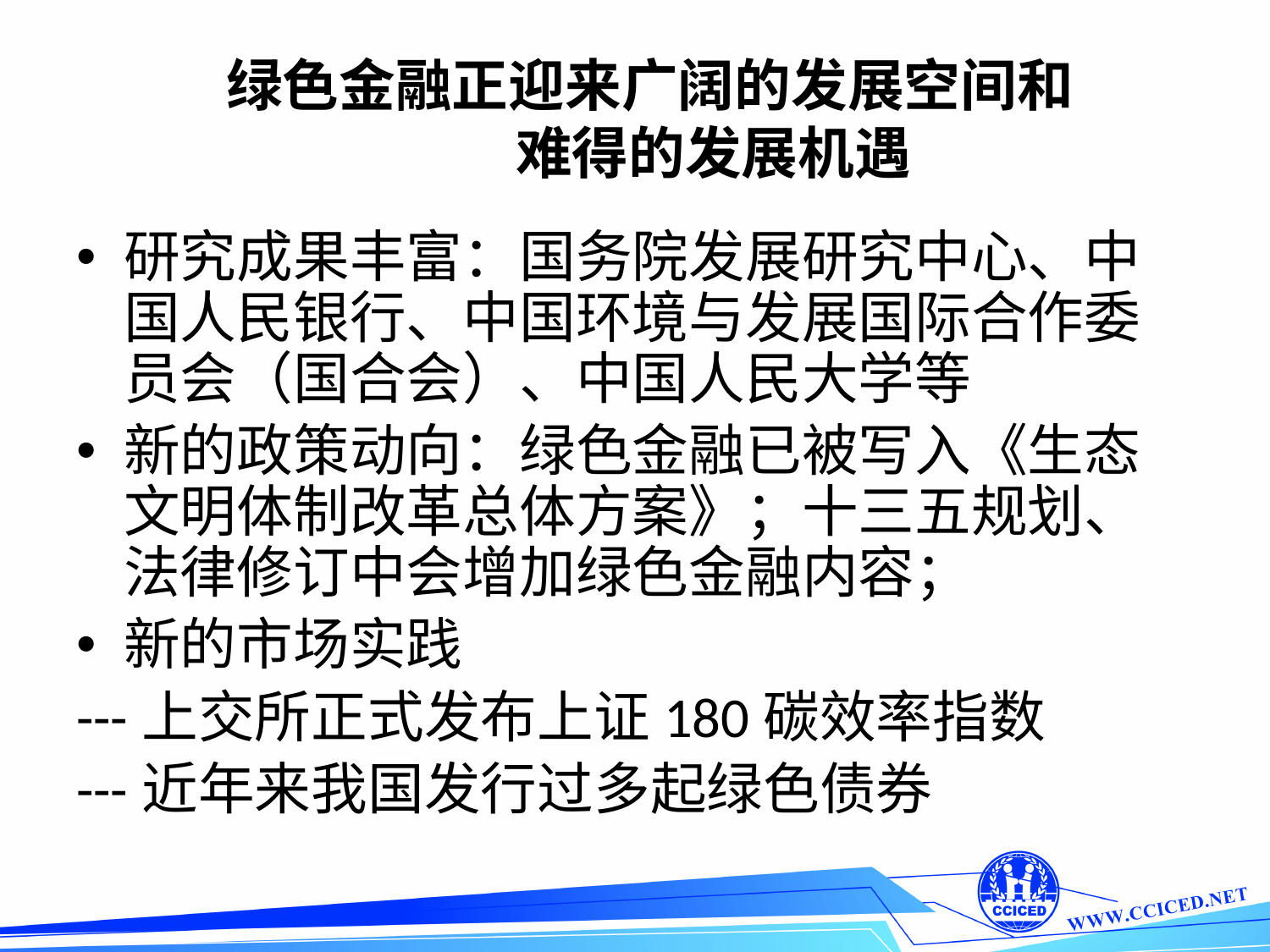

# 绿色金融正迎来广阔的发展空间和 难得的发展机遇
研究成果丰富：国务院发展研究中心、中国人民银行、中国环境与发展国际合作委员会（国合会）、中国人民大学等
新的政策动向：绿色金融已被写入《生态文明体制改革总体方案》；十三五规划、法律修订中会增加绿色金融内容；
新的市场实践
---上交所正式发布上证180碳效率指数
---近年来我国发行过多起绿色债券